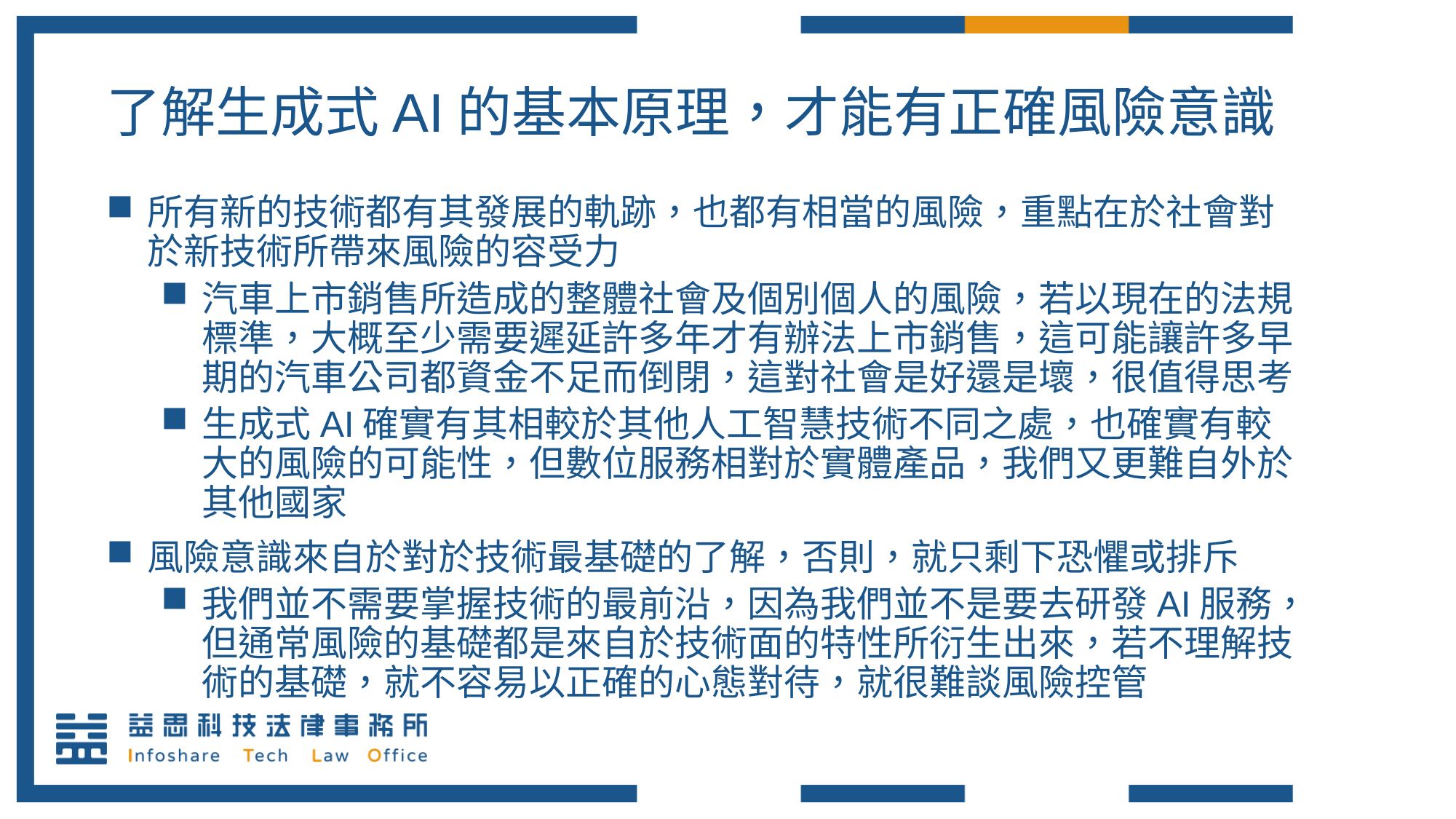

了解生成式AI的基本原理，才能有正確風險意識
所有新的技術都有其發展的軌跡，也都有相當的風險，重點在於社會對於新技術所帶來風險的容受力
汽車上市銷售所造成的整體社會及個別個人的風險，若以現在的法規標準，大概至少需要遲延許多年才有辦法上市銷售，這可能讓許多早期的汽車公司都資金不足而倒閉，這對社會是好還是壞，很值得思考
生成式AI確實有其相較於其他人工智慧技術不同之處，也確實有較大的風險的可能性，但數位服務相對於實體產品，我們又更難自外於其他國家
風險意識來自於對於技術最基礎的了解，否則，就只剩下恐懼或排斥
我們並不需要掌握技術的最前沿，因為我們並不是要去研發AI服務，但通常風險的基礎都是來自於技術面的特性所衍生出來，若不理解技術的基礎，就不容易以正確的心態對待，就很難談風險控管